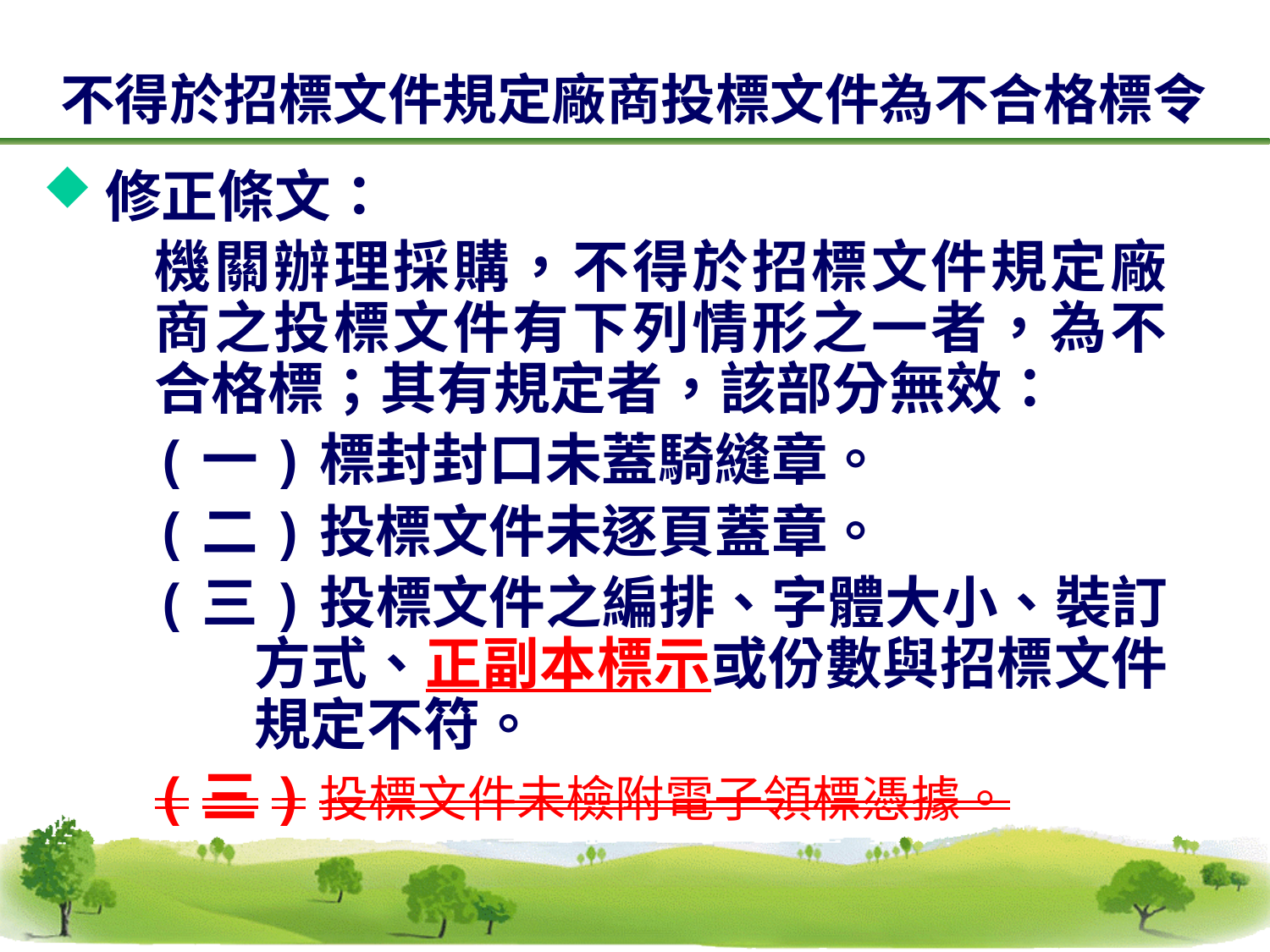

不得於招標文件規定廠商投標文件為不合格標令
修正條文：
機關辦理採購，不得於招標文件規定廠商之投標文件有下列情形之一者，為不合格標；其有規定者，該部分無效：
(一)標封封口未蓋騎縫章。
(二)投標文件未逐頁蓋章。
(三)投標文件之編排、字體大小、裝訂方式、正副本標示或份數與招標文件規定不符。
(三)投標文件未檢附電子領標憑據。